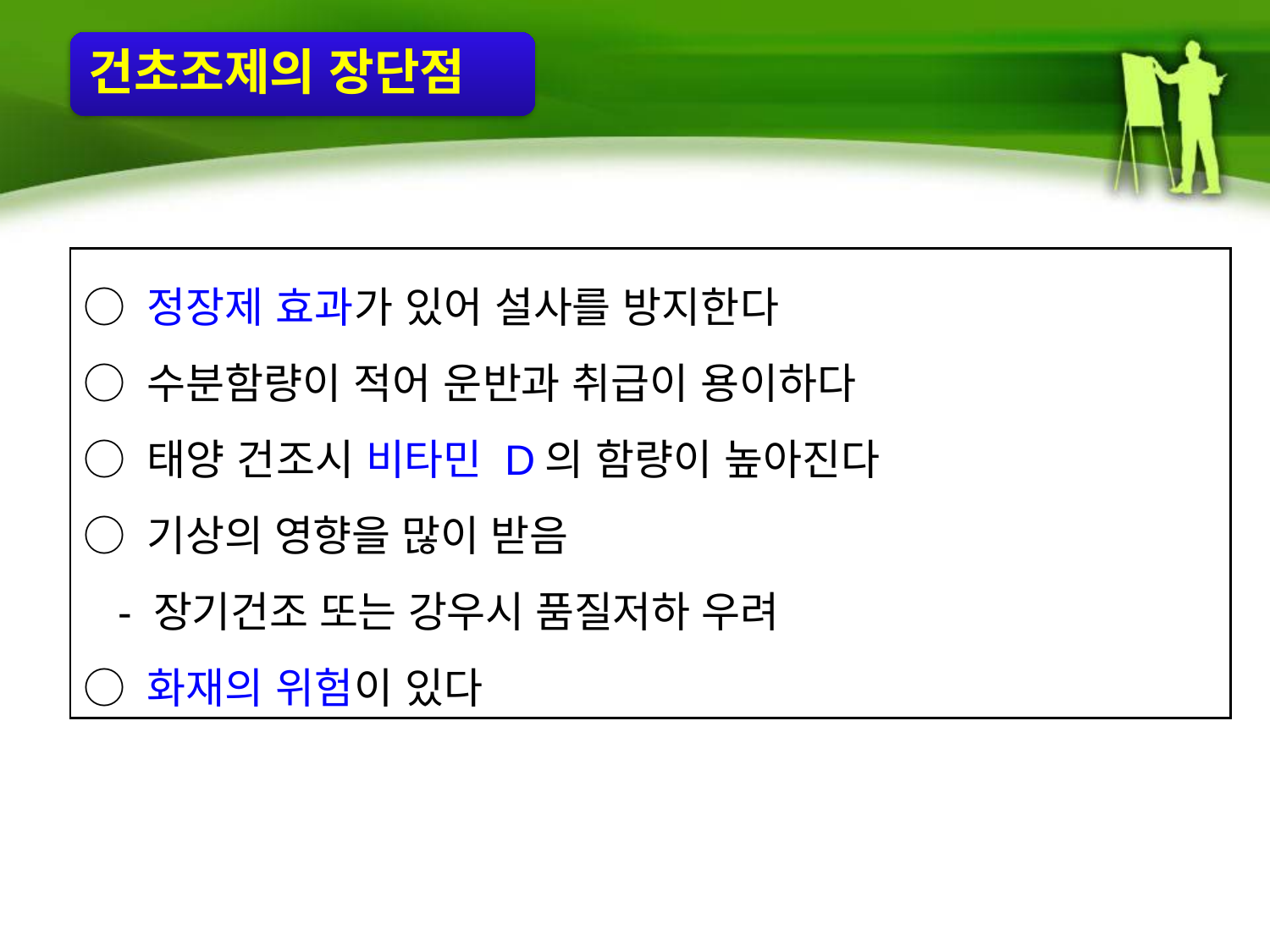

건초조제의 장단점
○ 정장제 효과가 있어 설사를 방지한다
○ 수분함량이 적어 운반과 취급이 용이하다
○ 태양 건조시 비타민 D의 함량이 높아진다
○ 기상의 영향을 많이 받음
   - 장기건조 또는 강우시 품질저하 우려
○ 화재의 위험이 있다